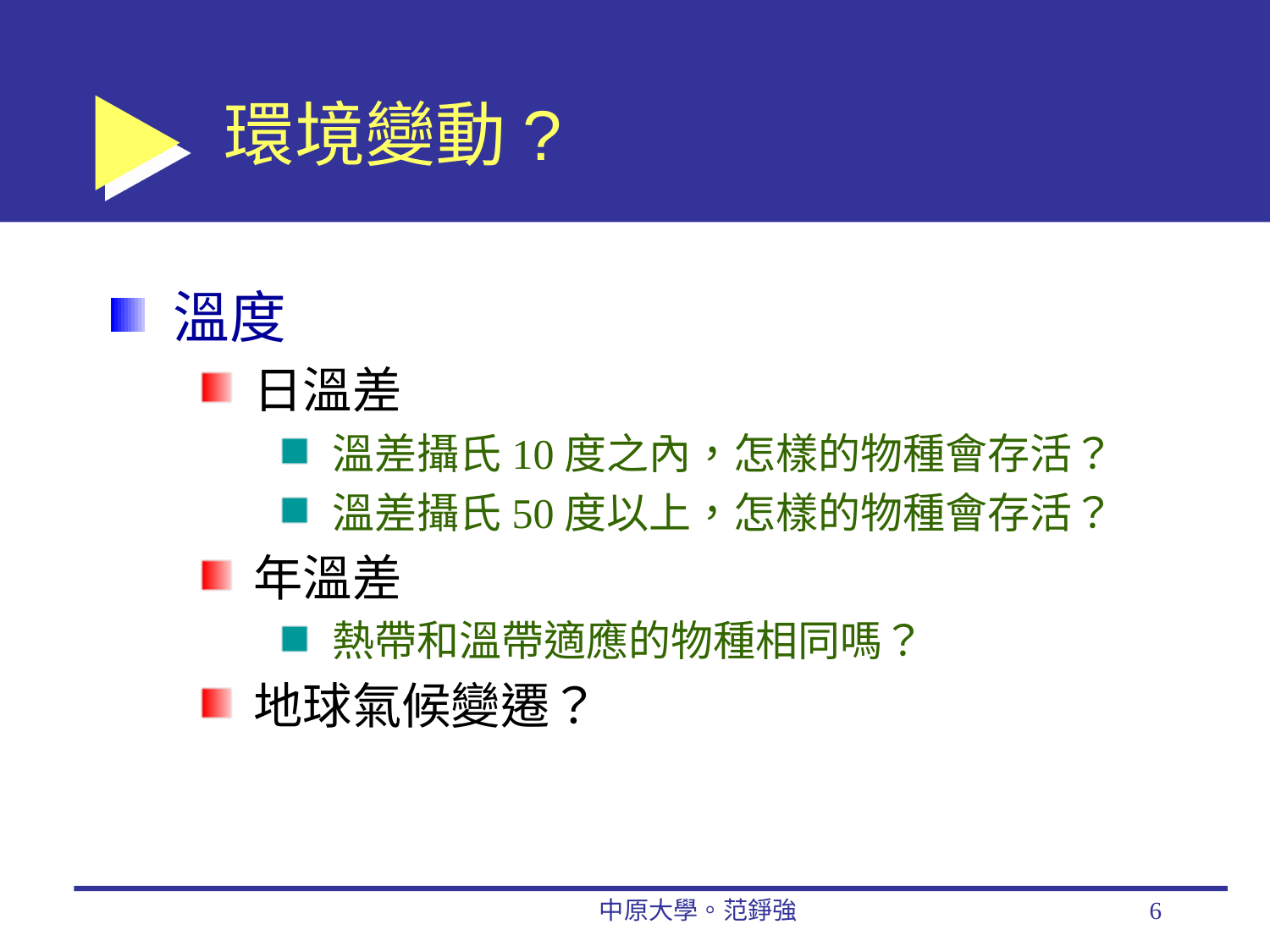

# 環境變動?
溫度
日溫差
溫差攝氏10度之內，怎樣的物種會存活？
溫差攝氏50度以上，怎樣的物種會存活？
年溫差
熱帶和溫帶適應的物種相同嗎？
地球氣候變遷？
中原大學。范錚強
6